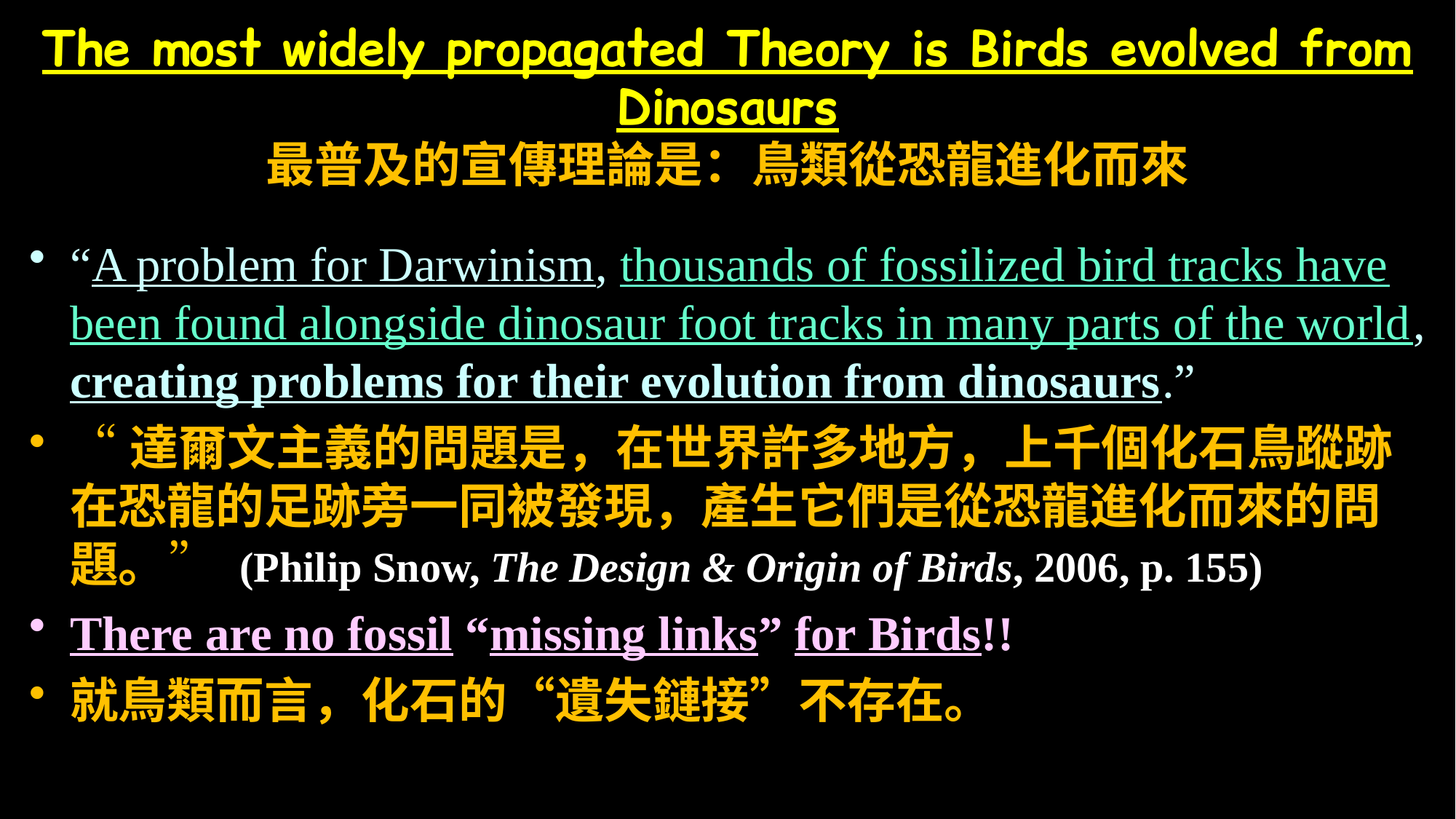

# The most widely propagated Theory is Birds evolved from Dinosaurs 最普及的宣傳理論是：鳥類從恐龍進化而來
“A problem for Darwinism, thousands of fossilized bird tracks have been found alongside dinosaur foot tracks in many parts of the world, creating problems for their evolution from dinosaurs.”
“達爾文主義的問題是，在世界許多地方，上千個化石鳥蹤跡在恐龍的足跡旁一同被發現，產生它們是從恐龍進化而來的問題。” (Philip Snow, The Design & Origin of Birds, 2006, p. 155)
There are no fossil “missing links” for Birds!!
就鳥類而言，化石的“遺失鏈接”不存在。